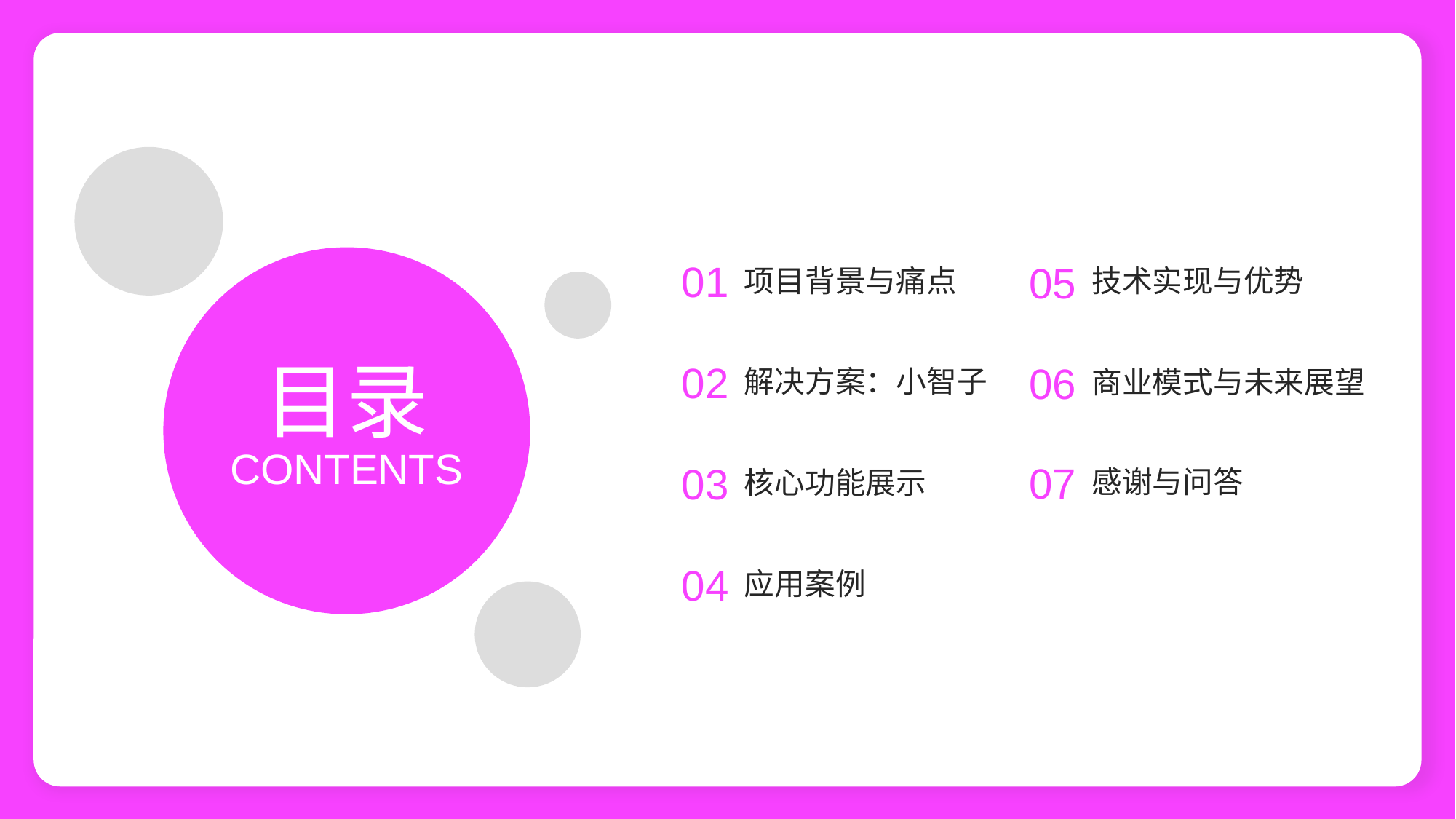

01
05
项目背景与痛点
技术实现与优势

目录
02
06
解决方案：小智子
商业模式与未来展望
CONTENTS
07
03
感谢与问答
核心功能展示
04
应用案例